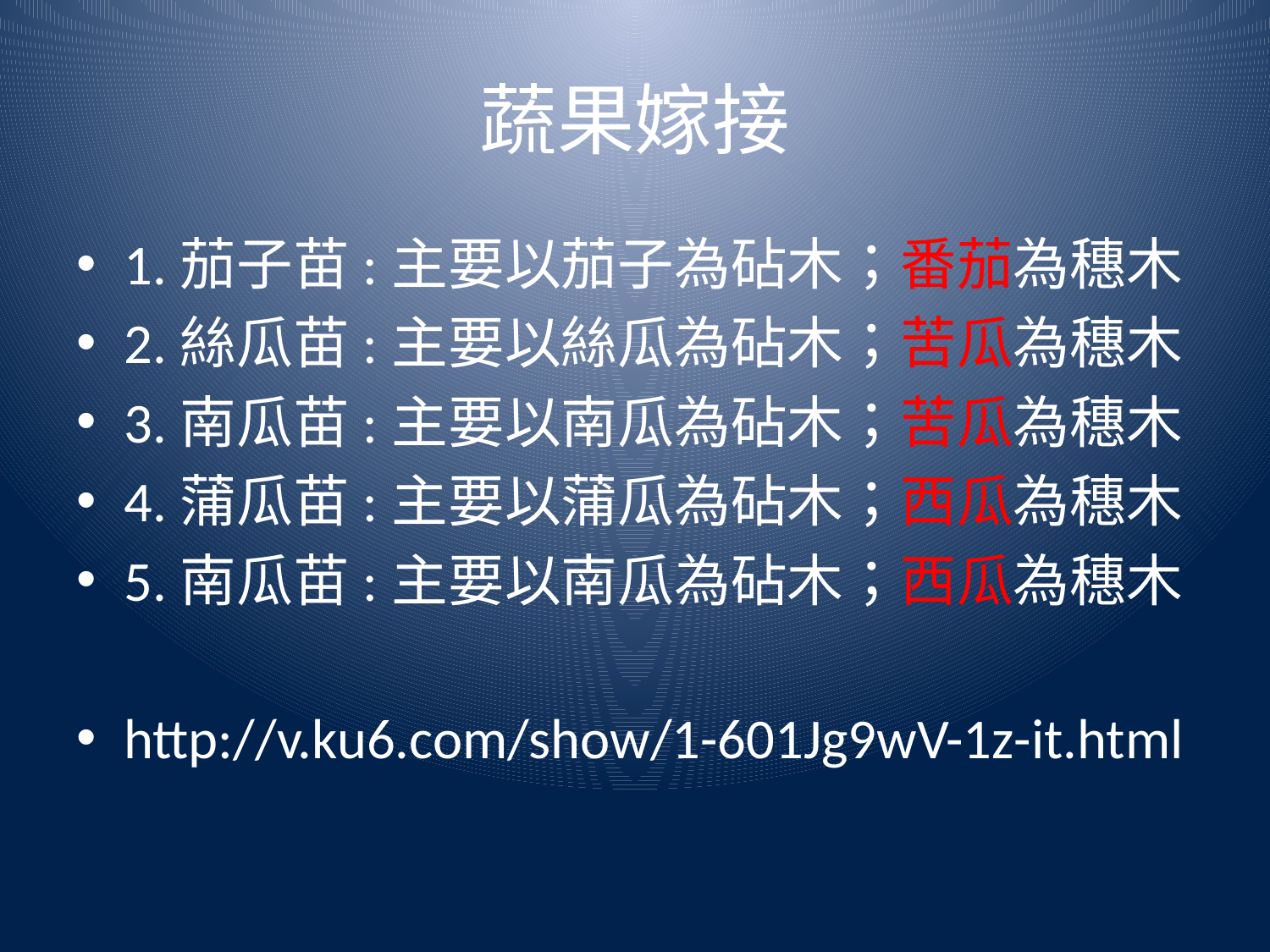

# 蔬果嫁接
1.茄子苗:主要以茄子為砧木；番茄為穗木
2.絲瓜苗:主要以絲瓜為砧木；苦瓜為穗木
3.南瓜苗:主要以南瓜為砧木；苦瓜為穗木
4.蒲瓜苗:主要以蒲瓜為砧木；西瓜為穗木
5.南瓜苗:主要以南瓜為砧木；西瓜為穗木

http://v.ku6.com/show/1-601Jg9wV-1z-it.html